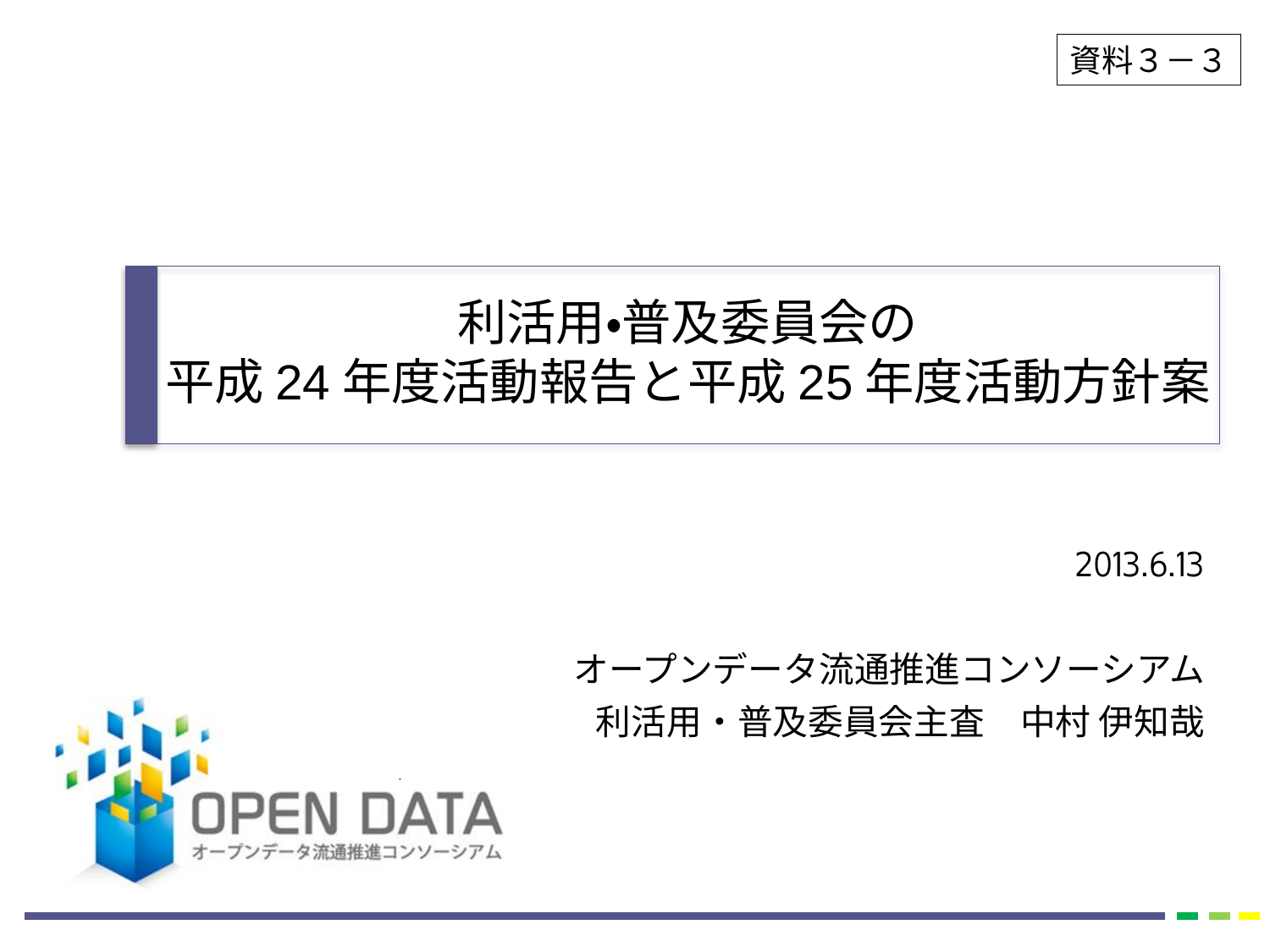

資料３－３
利活用・普及委員会の
平成24年度活動報告と平成25年度活動方針案
2013.6.13

オープンデータ流通推進コンソーシアム
利活用・普及委員会主査　中村 伊知哉